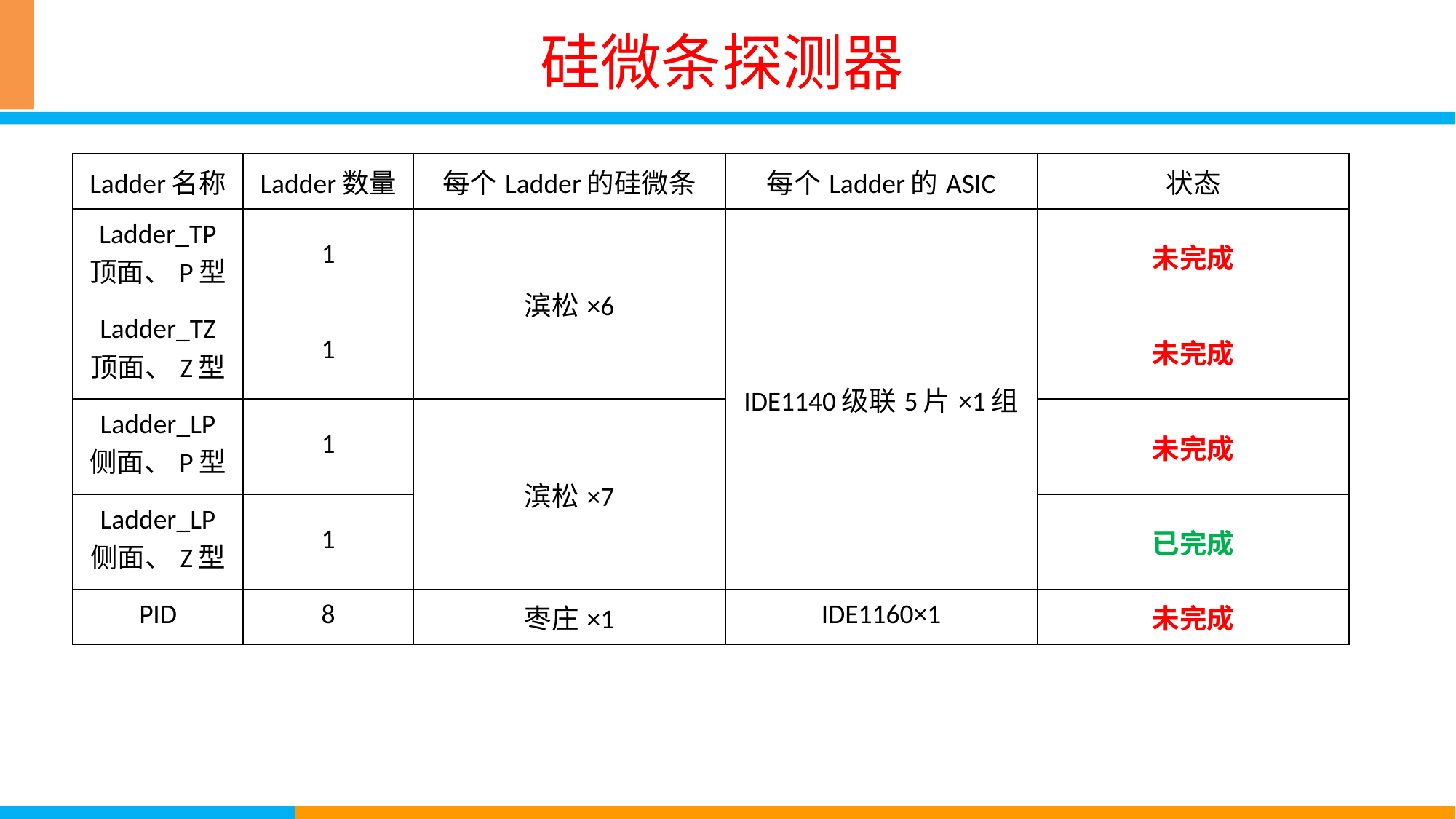

# 硅微条探测器
| Ladder名称 | Ladder数量 | 每个Ladder的硅微条 | 每个Ladder的ASIC | 状态 |
| --- | --- | --- | --- | --- |
| Ladder\_TP 顶面、P型 | 1 | 滨松×6 | IDE1140级联5片×1组 | 未完成 |
| Ladder\_TZ 顶面、Z型 | 1 |  |  | 未完成 |
| Ladder\_LP 侧面、P型 | 1 | 滨松×7 |  | 未完成 |
| Ladder\_LP 侧面、Z型 | 1 |  |  | 已完成 |
| PID | 8 | 枣庄×1 | IDE1160×1 | 未完成 |